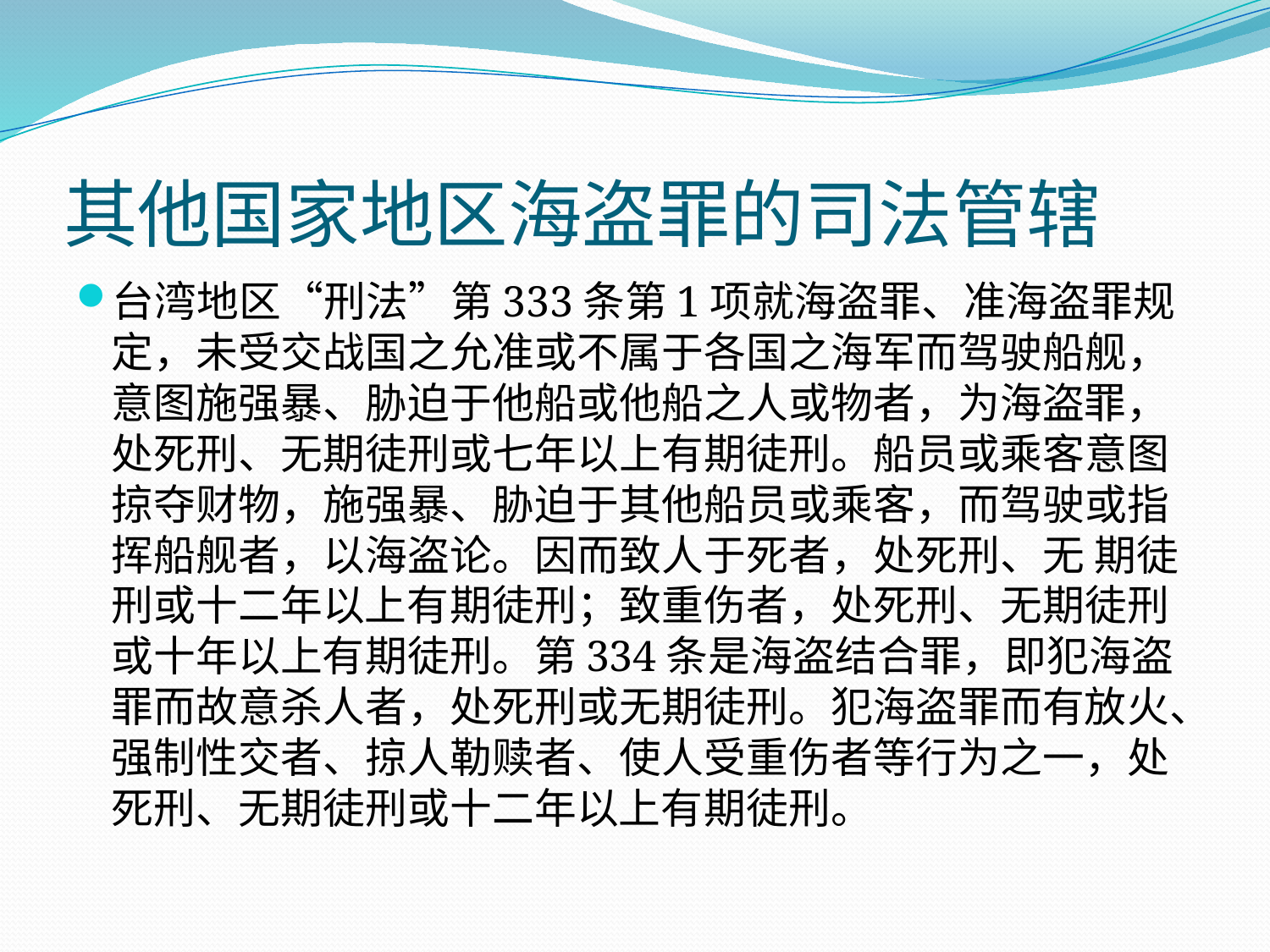

# 其他国家地区海盗罪的司法管辖
台湾地区“刑法”第333条第1项就海盗罪、准海盗罪规定，未受交战国之允准或不属于各国之海军而驾驶船舰，意图施强暴、胁迫于他船或他船之人或物者，为海盗罪，处死刑、无期徒刑或七年以上有期徒刑。船员或乘客意图掠夺财物，施强暴、胁迫于其他船员或乘客，而驾驶或指挥船舰者，以海盗论。因而致人于死者，处死刑、无 期徒刑或十二年以上有期徒刑；致重伤者，处死刑、无期徒刑或十年以上有期徒刑。第334条是海盗结合罪，即犯海盗罪而故意杀人者，处死刑或无期徒刑。犯海盗罪而有放火、强制性交者、掠人勒赎者、使人受重伤者等行为之一，处死刑、无期徒刑或十二年以上有期徒刑。